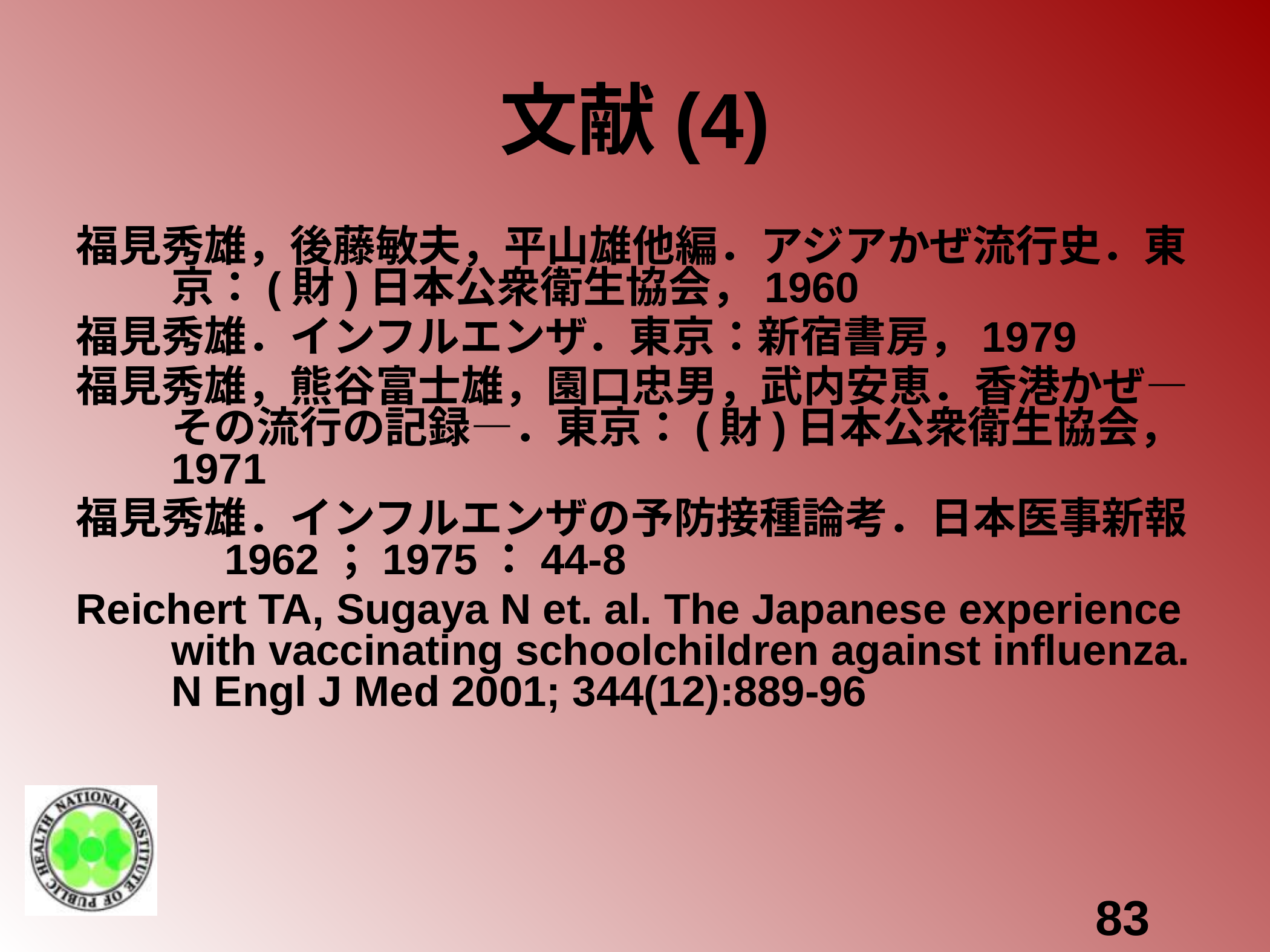

# 文献(4)
福見秀雄，後藤敏夫，平山雄他編．アジアかぜ流行史．東京：(財)日本公衆衛生協会，1960
福見秀雄．インフルエンザ．東京：新宿書房，1979
福見秀雄，熊谷富士雄，園口忠男，武内安恵．香港かぜ―その流行の記録―．東京：(財)日本公衆衛生協会，1971
福見秀雄．インフルエンザの予防接種論考．日本医事新報　1962；1975：44-8
Reichert TA, Sugaya N et. al. The Japanese experience with vaccinating schoolchildren against influenza. N Engl J Med 2001; 344(12):889-96